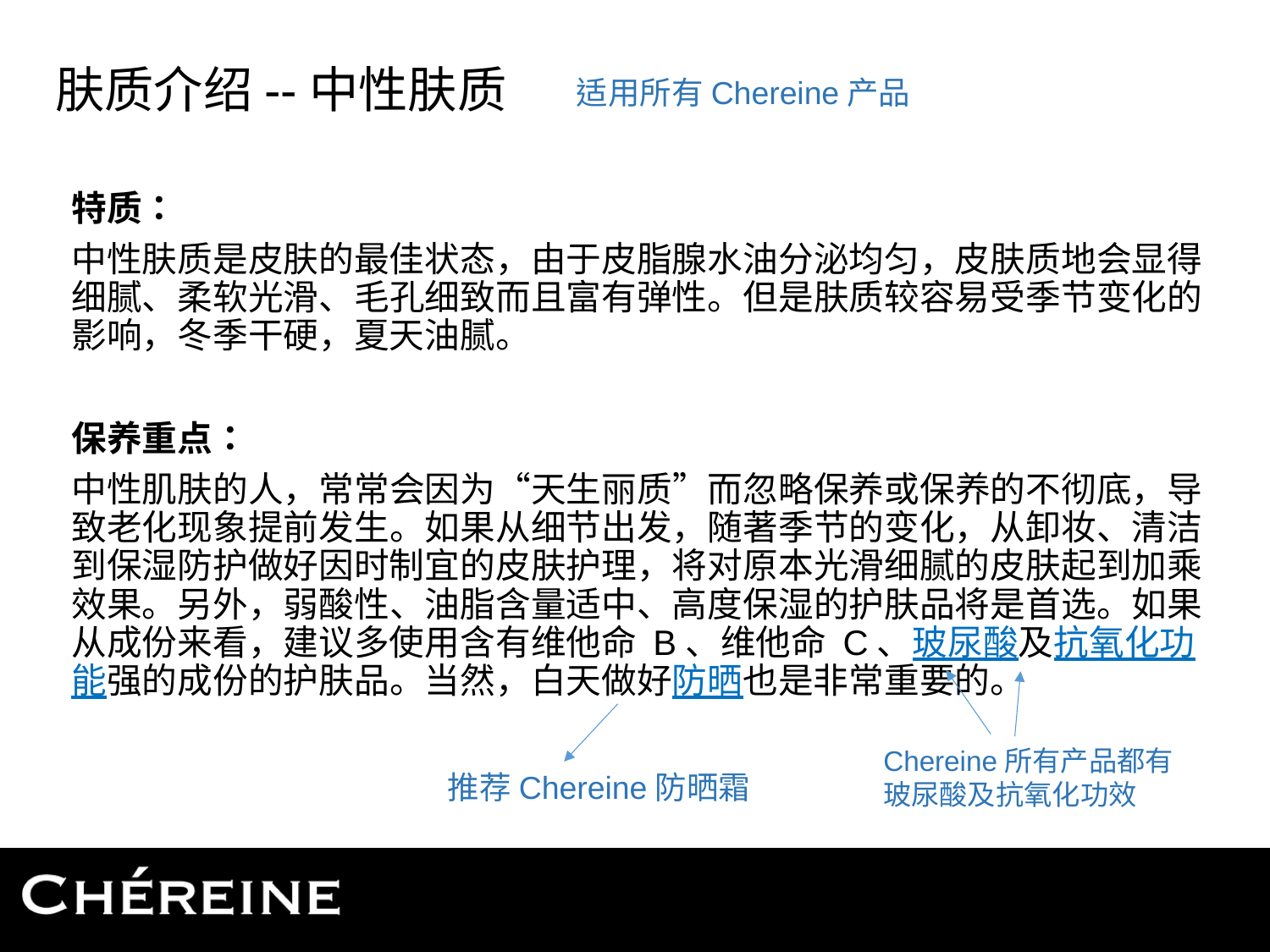

# 肤质介绍--中性肤质
适用所有Chereine产品
特质：
中性肤质是皮肤的最佳状态，由于皮脂腺水油分泌均匀，皮肤质地会显得细腻、柔软光滑、毛孔细致而且富有弹性。但是肤质较容易受季节变化的影响，冬季干硬，夏天油腻。

保养重点：
中性肌肤的人，常常会因为“天生丽质”而忽略保养或保养的不彻底，导致老化现象提前发生。如果从细节出发，随著季节的变化，从卸妆、清洁到保湿防护做好因时制宜的皮肤护理，将对原本光滑细腻的皮肤起到加乘效果。另外，弱酸性、油脂含量适中、高度保湿的护肤品将是首选。如果从成份来看，建议多使用含有维他命 B、维他命 C、玻尿酸及抗氧化功能强的成份的护肤品。当然，白天做好防晒也是非常重要的。

Chereine所有产品都有玻尿酸及抗氧化功效
推荐Chereine防晒霜